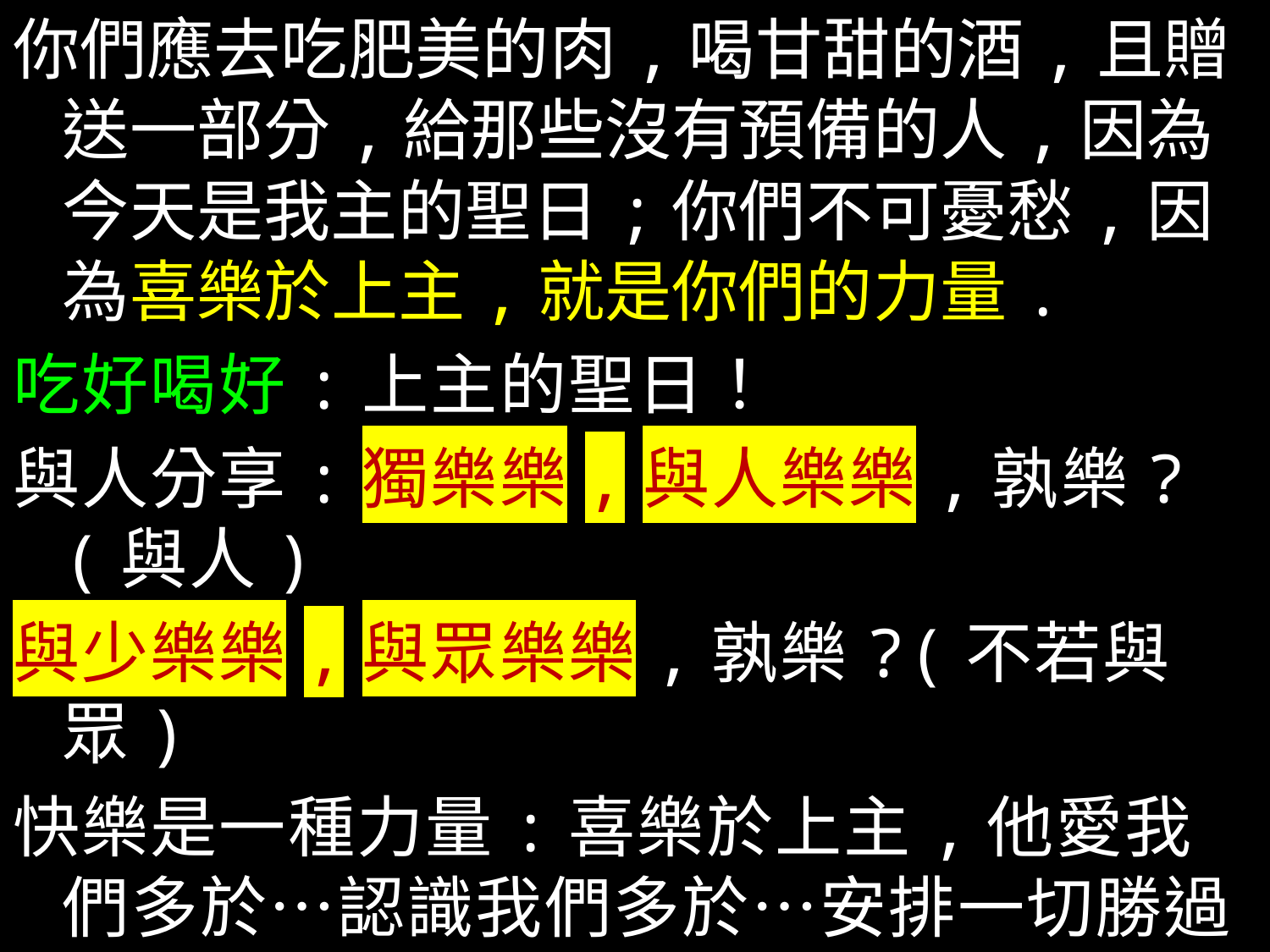

你們應去吃肥美的肉,喝甘甜的酒,且贈送一部分,給那些沒有預備的人,因為今天是我主的聖日;你們不可憂愁,因為喜樂於上主,就是你們的力量.
吃好喝好:上主的聖日！
與人分享:獨樂樂,與人樂樂,孰樂?(與人)
與少樂樂,與眾樂樂,孰樂?(不若與眾)
快樂是一種力量:喜樂於上主,他愛我們多於…認識我們多於…安排一切勝過……